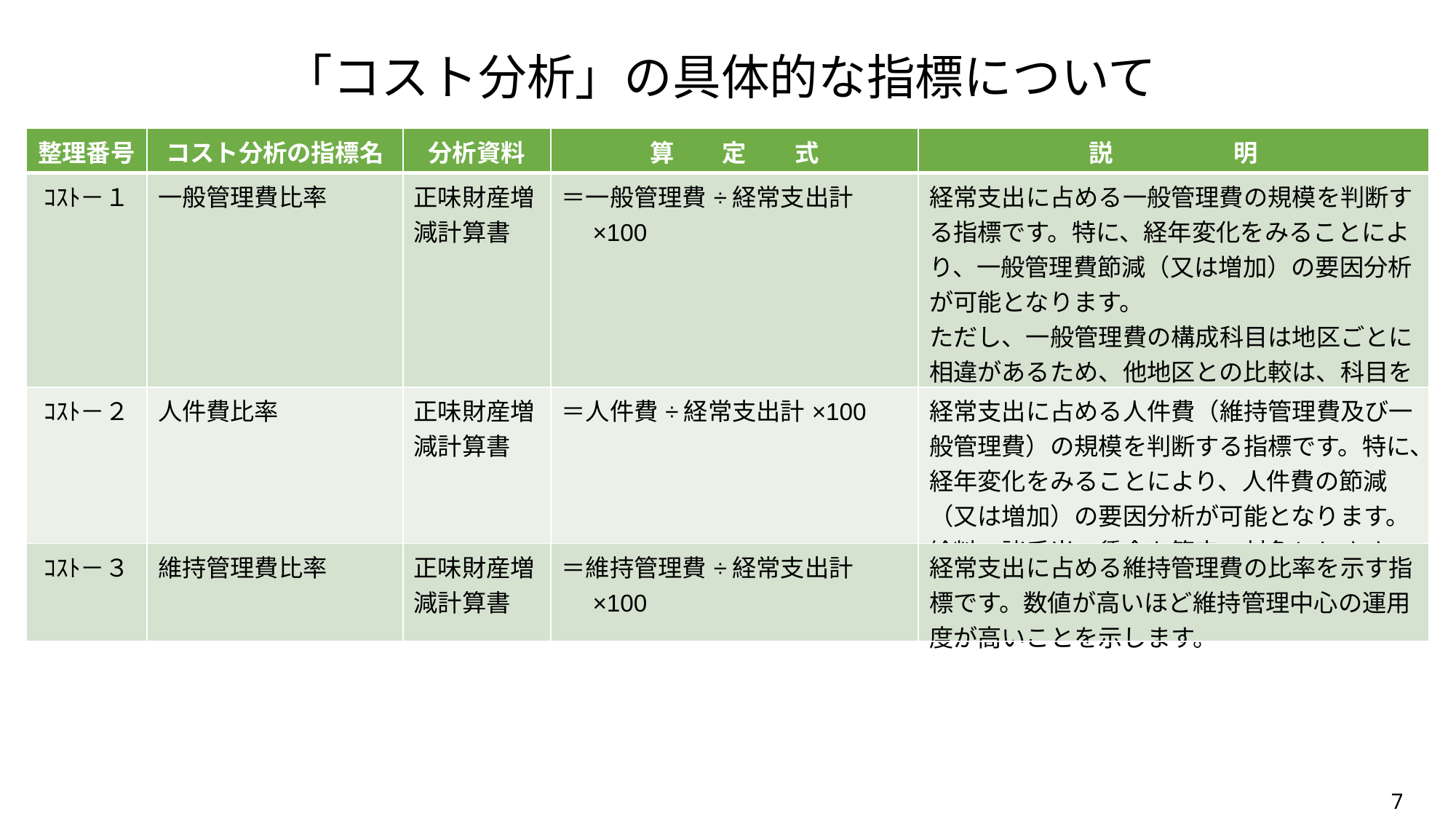

「コスト分析」の具体的な指標について
| 整理番号 | コスト分析の指標名 | 分析資料 | 算　　定　　式 | 説　　　　　明 |
| --- | --- | --- | --- | --- |
| ｺｽﾄ－１ | 一般管理費比率 | 正味財産増減計算書 | ＝一般管理費÷経常支出計 　×100 | 経常支出に占める一般管理費の規模を判断する指標です。特に、経年変化をみることにより、一般管理費節減（又は増加）の要因分析が可能となります。 ただし、一般管理費の構成科目は地区ごとに相違があるため、他地区との比較は、科目を横並びにして対比する必要があります。 |
| ｺｽﾄ－２ | 人件費比率 | 正味財産増減計算書 | ＝人件費÷経常支出計×100 | 経常支出に占める人件費（維持管理費及び一般管理費）の規模を判断する指標です。特に、経年変化をみることにより、人件費の節減（又は増加）の要因分析が可能となります。給料、諸手当、賃金を算定の対象とします。 |
| ｺｽﾄ－３ | 維持管理費比率 | 正味財産増減計算書 | ＝維持管理費÷経常支出計　 　×100 | 経常支出に占める維持管理費の比率を示す指標です。数値が高いほど維持管理中心の運用度が高いことを示します。 |
7